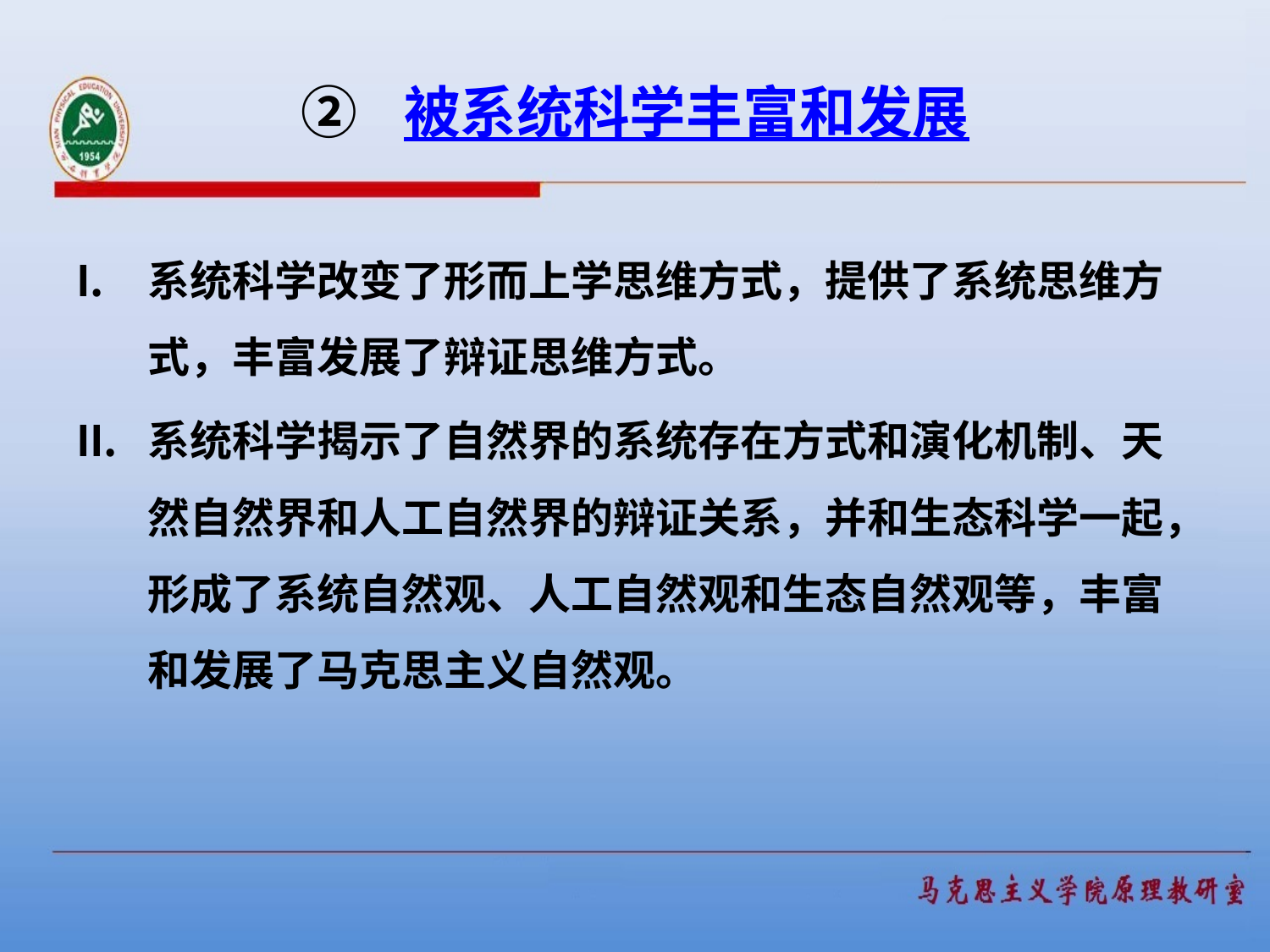

# 被系统科学丰富和发展
系统科学改变了形而上学思维方式，提供了系统思维方式，丰富发展了辩证思维方式。
系统科学揭示了自然界的系统存在方式和演化机制、天然自然界和人工自然界的辩证关系，并和生态科学一起，形成了系统自然观、人工自然观和生态自然观等，丰富和发展了马克思主义自然观。